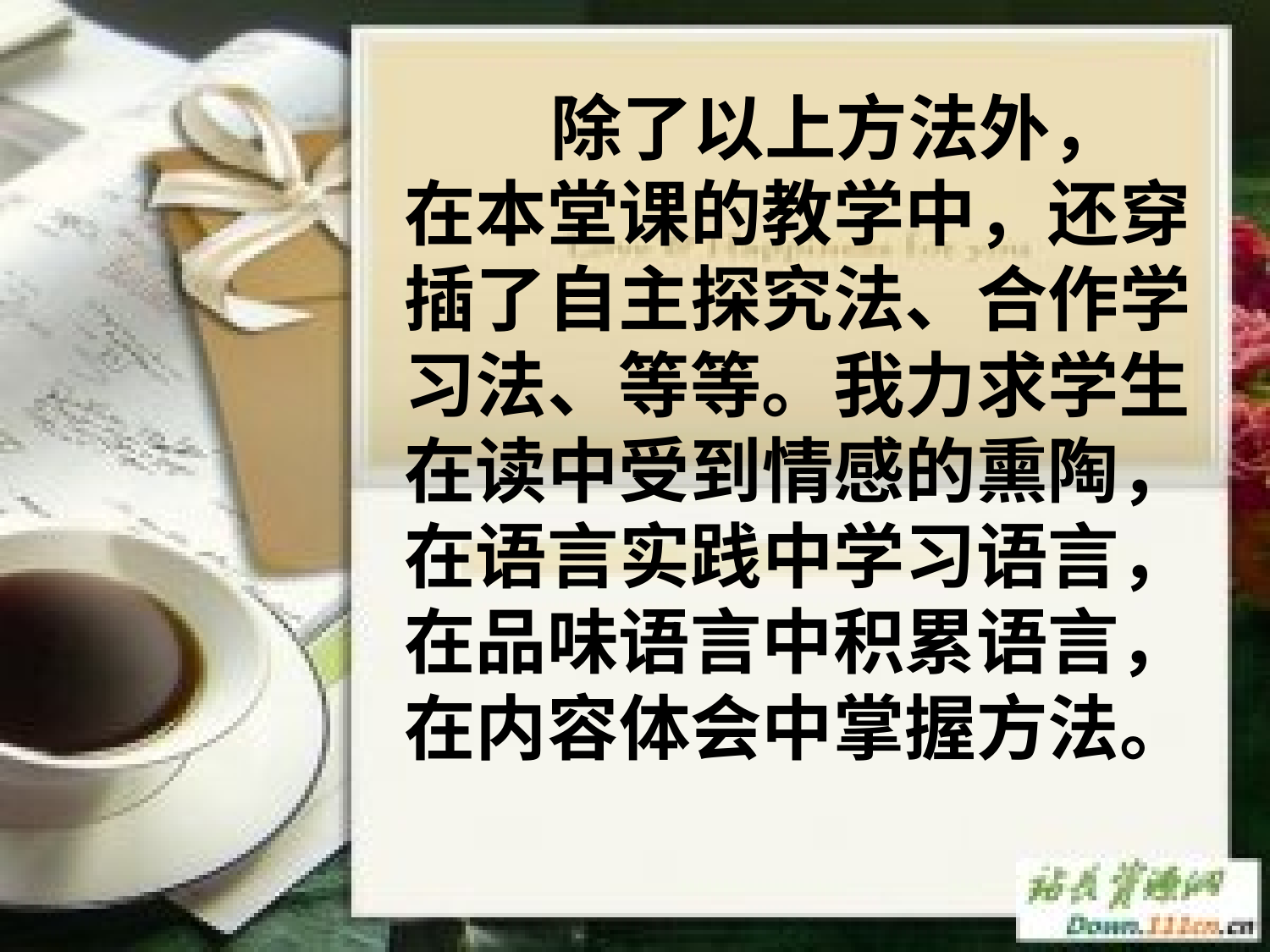

# 除了以上方法外，在本堂课的教学中，还穿插了自主探究法、合作学习法、等等。我力求学生在读中受到情感的熏陶，在语言实践中学习语言，在品味语言中积累语言，在内容体会中掌握方法。